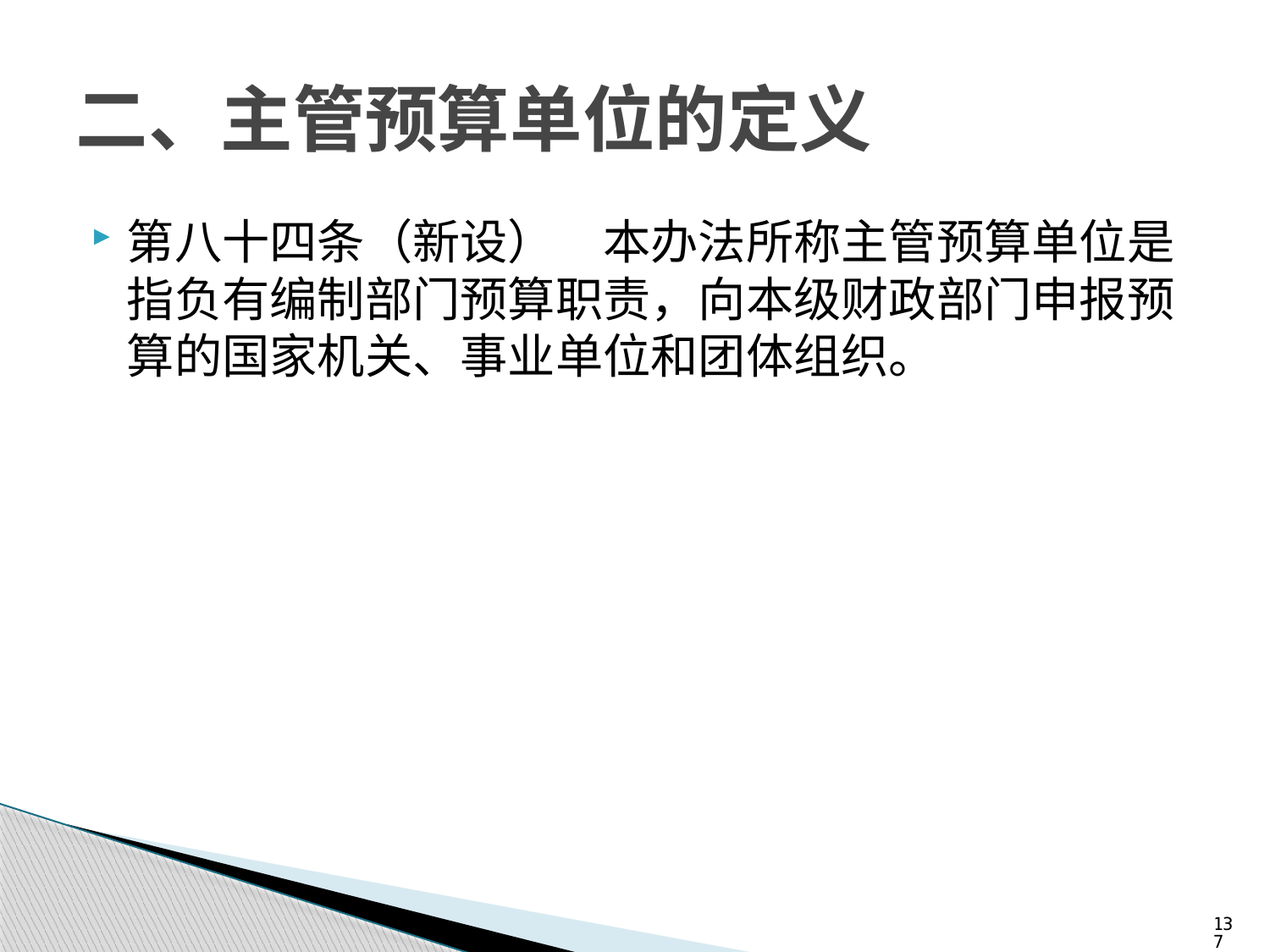

# 二、主管预算单位的定义
第八十四条（新设）　本办法所称主管预算单位是指负有编制部门预算职责，向本级财政部门申报预算的国家机关、事业单位和团体组织。
137